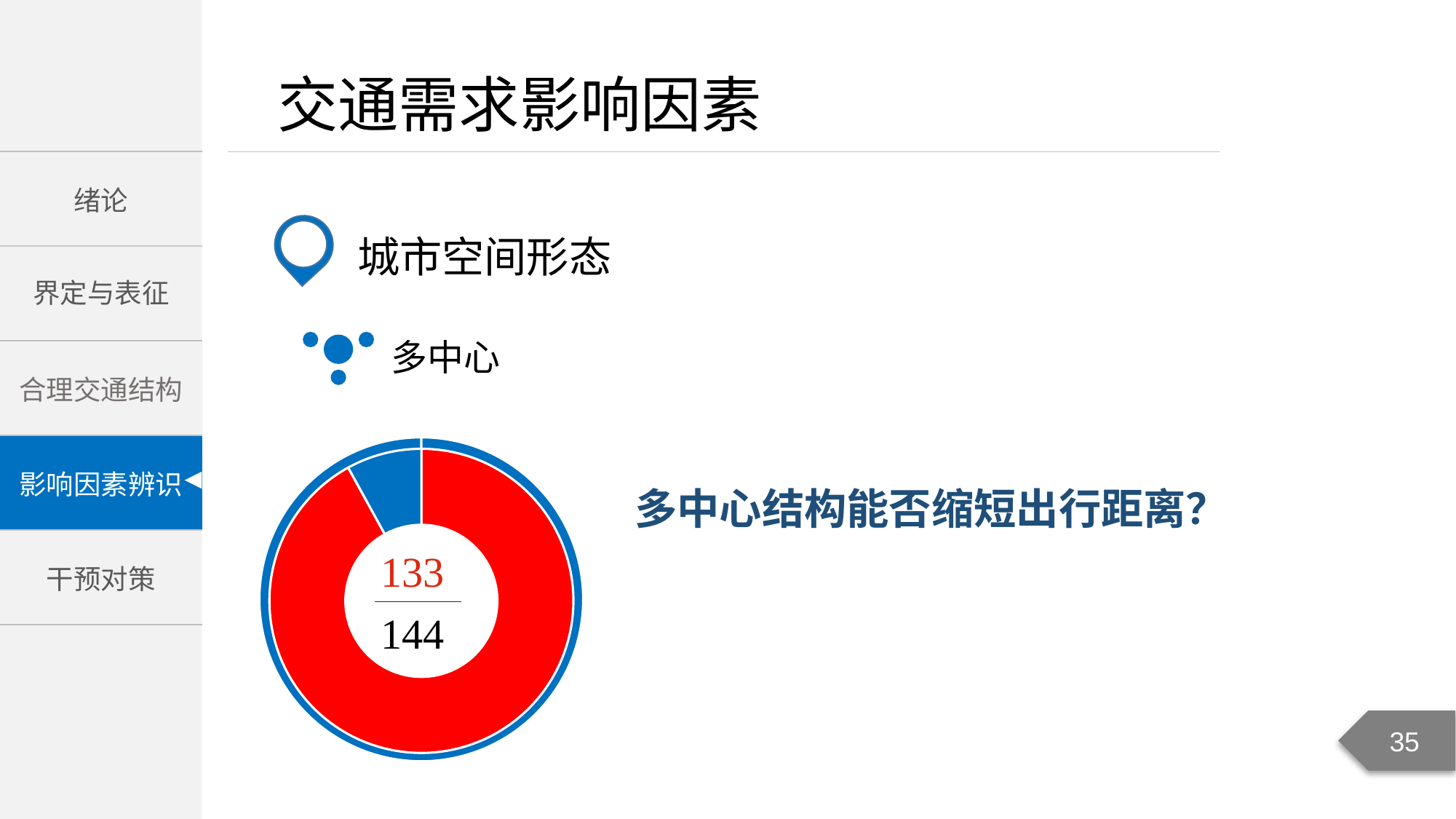

城市空间形态
多中心

### Chart

| Category | 销售额 |
|---|---|
| 第一季度 | 92.0 |
| 第二季度 | 8.0 |

### Chart

| Category | 销售额 |
|---|---|
| 第一季度 | 100.0 |
| 第二季度 | 0.0 |
多中心结构能否缩短出行距离？
133
144